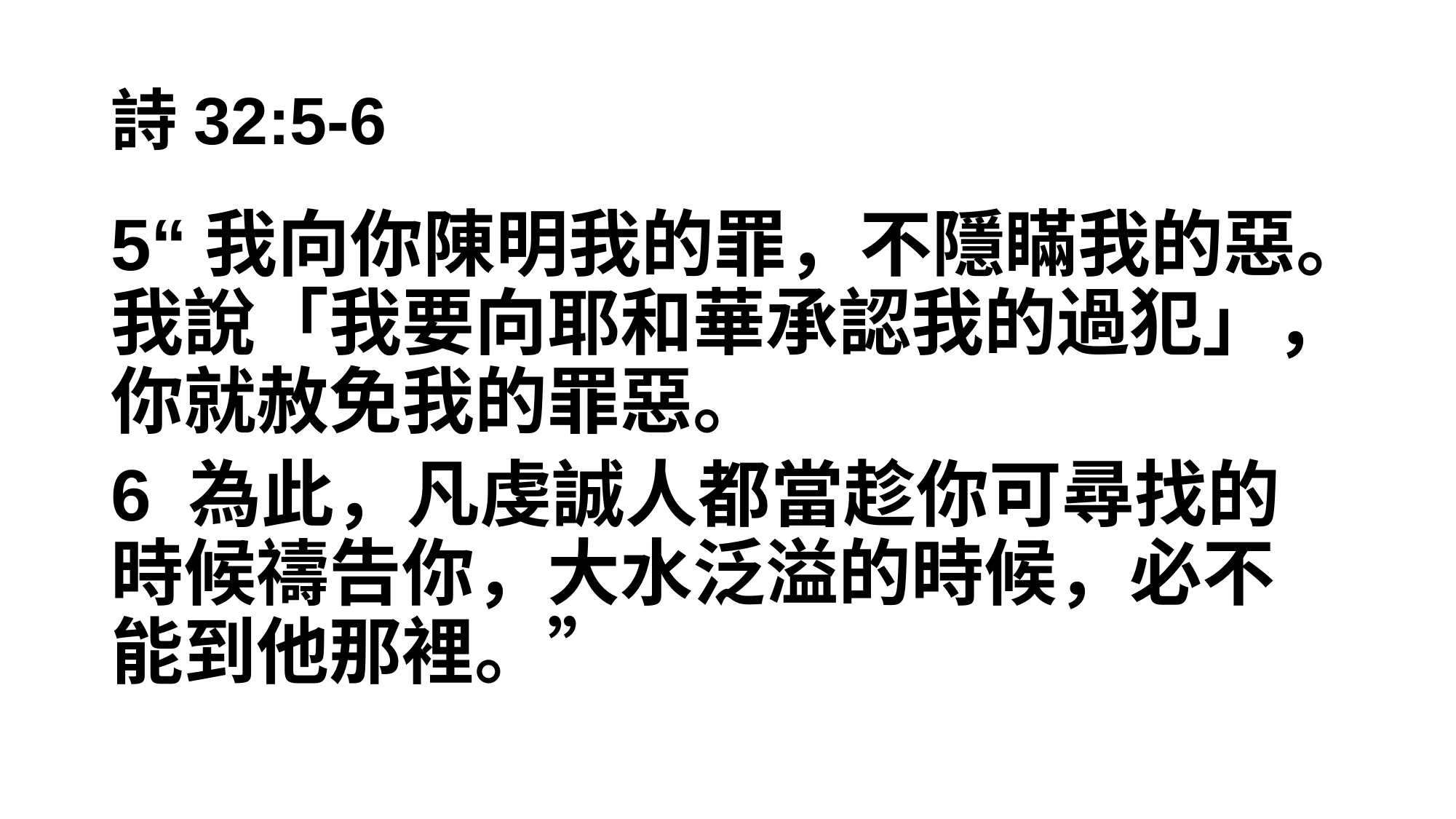

# 詩32:5-6
5“我向你陳明我的罪，不隱瞞我的惡。我說「我要向耶和華承認我的過犯」，你就赦免我的罪惡。
6 為此，凡虔誠人都當趁你可尋找的時候禱告你，大水泛溢的時候，必不能到他那裡。”